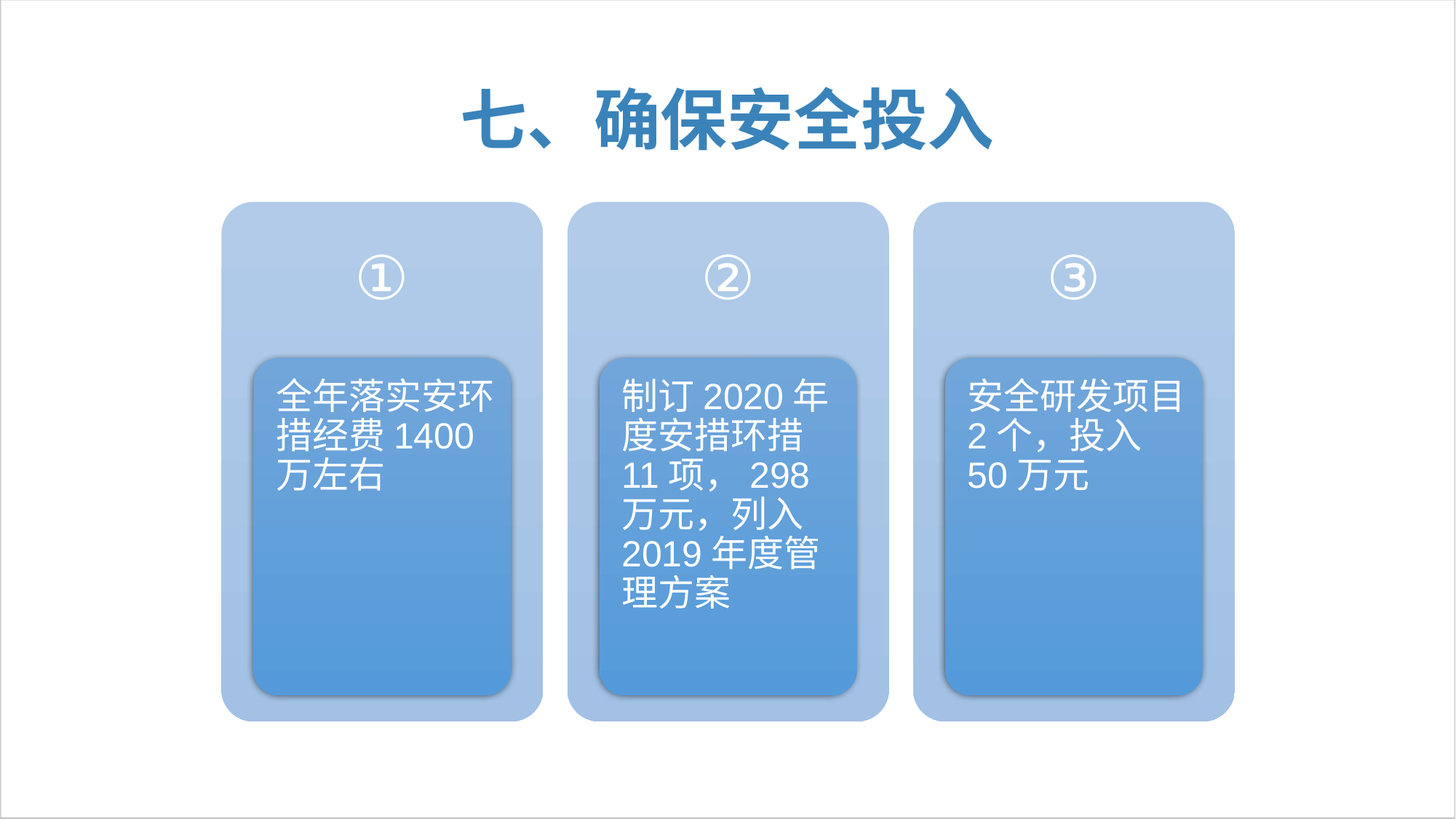

# 七、确保安全投入
①
全年落实安环措经费1400万左右
②
制订2020年度安措环措11项，298万元，列入2019年度管理方案
③
安全研发项目2个，投入50万元